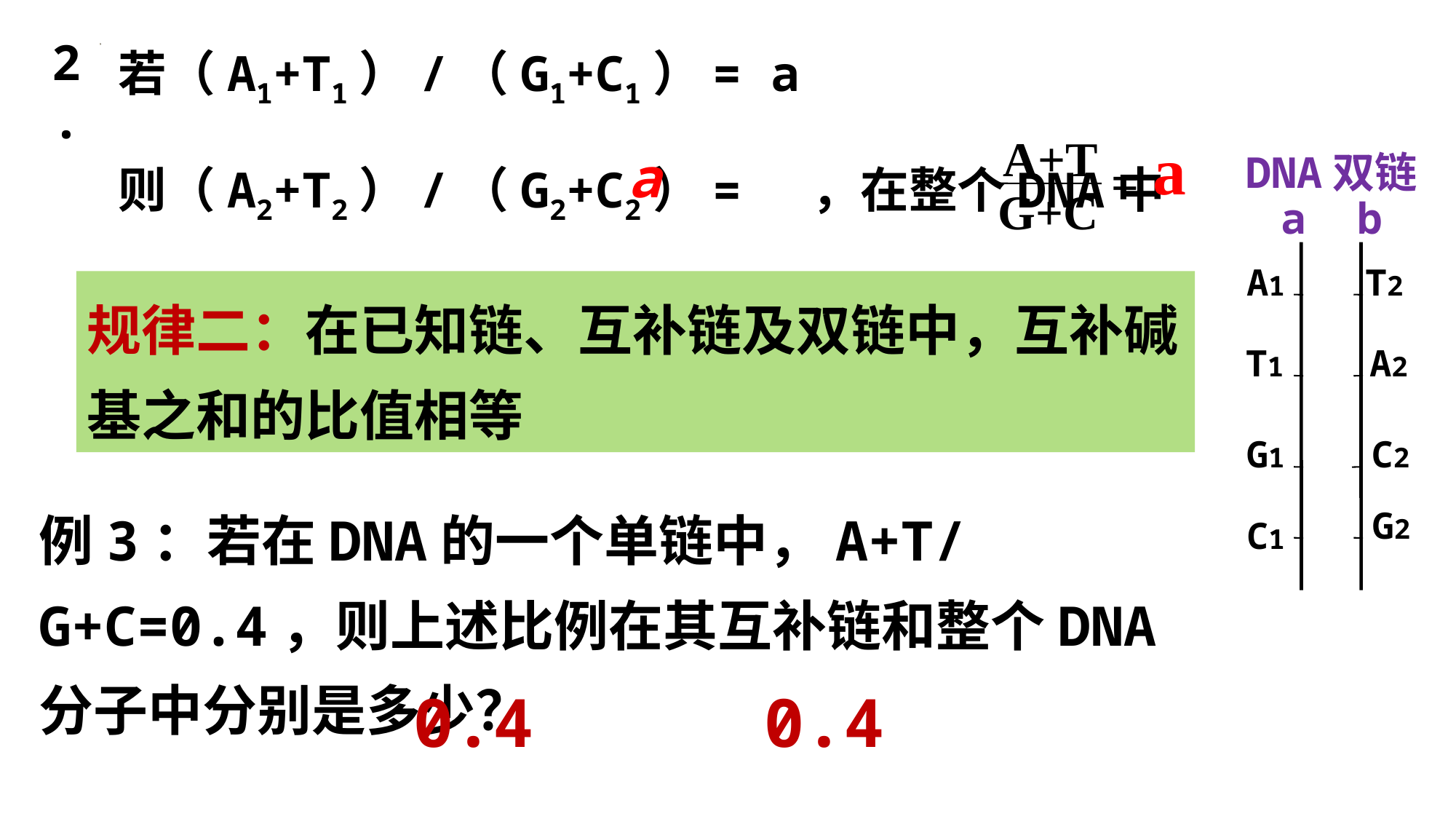

若（A1+T1）/（G1+C1）= a
2.
A+T
G+C

a
则（A2+T2）/（G2+C2）=  ，在整个DNA中
a
=
DNA双链
a  b

A1
T2

T1
A2

G1
C2

G2
C1

规律二：在已知链、互补链及双链中，互补碱基之和的比值相等
例3：若在DNA的一个单链中，A+T/G+C=0.4，则上述比例在其互补链和整个DNA分子中分别是多少？
0.4
0.4